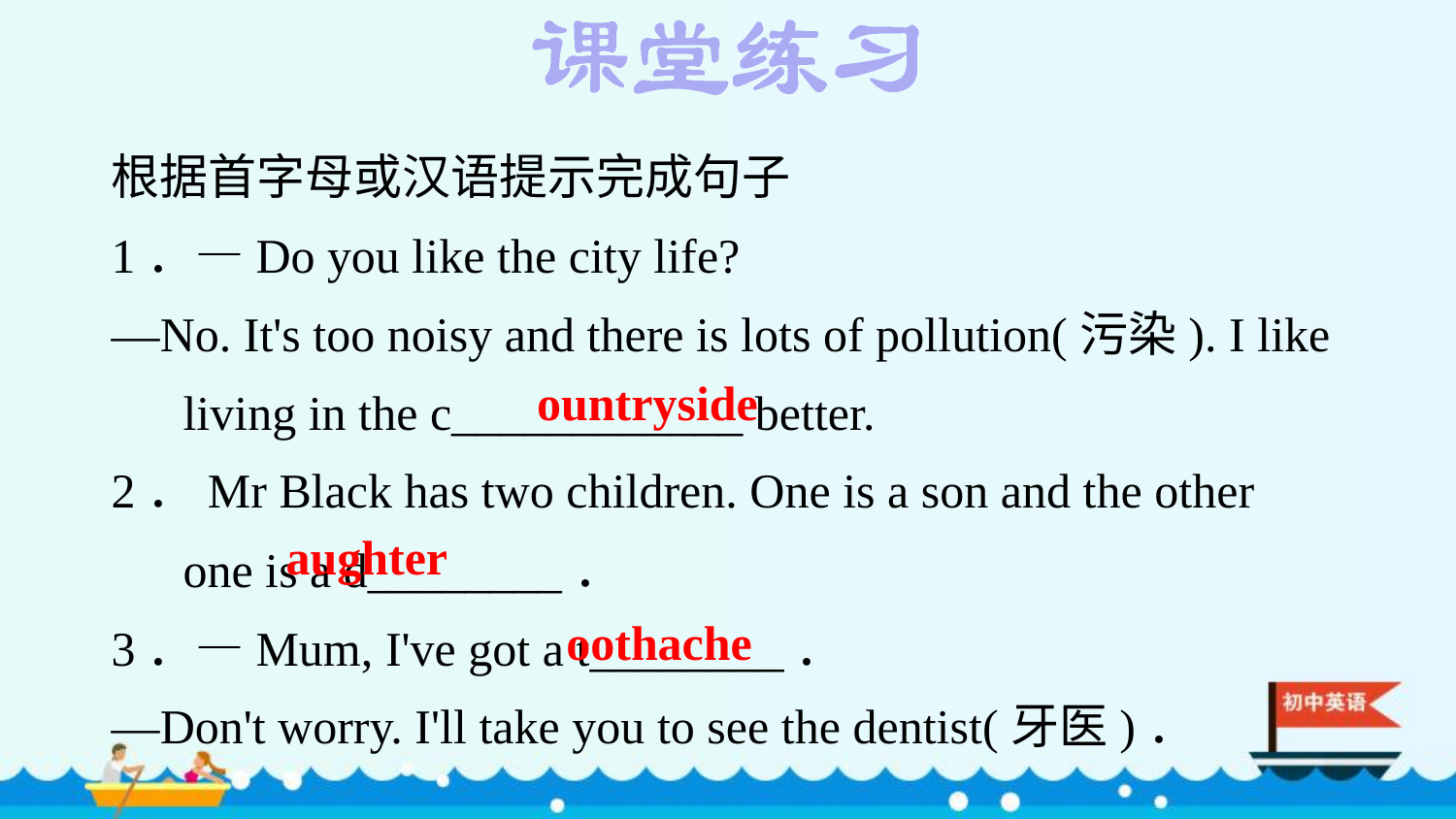

根据首字母或汉语提示完成句子
1．—Do you like the city life?
—No. It's too noisy and there is lots of pollution(污染). I like living in the c____________ better.
2．Mr Black has two children. One is a son and the other one is a d________．
3．—Mum, I've got a t________．
—Don't worry. I'll take you to see the dentist(牙医)．
ountryside
aughter
oothache